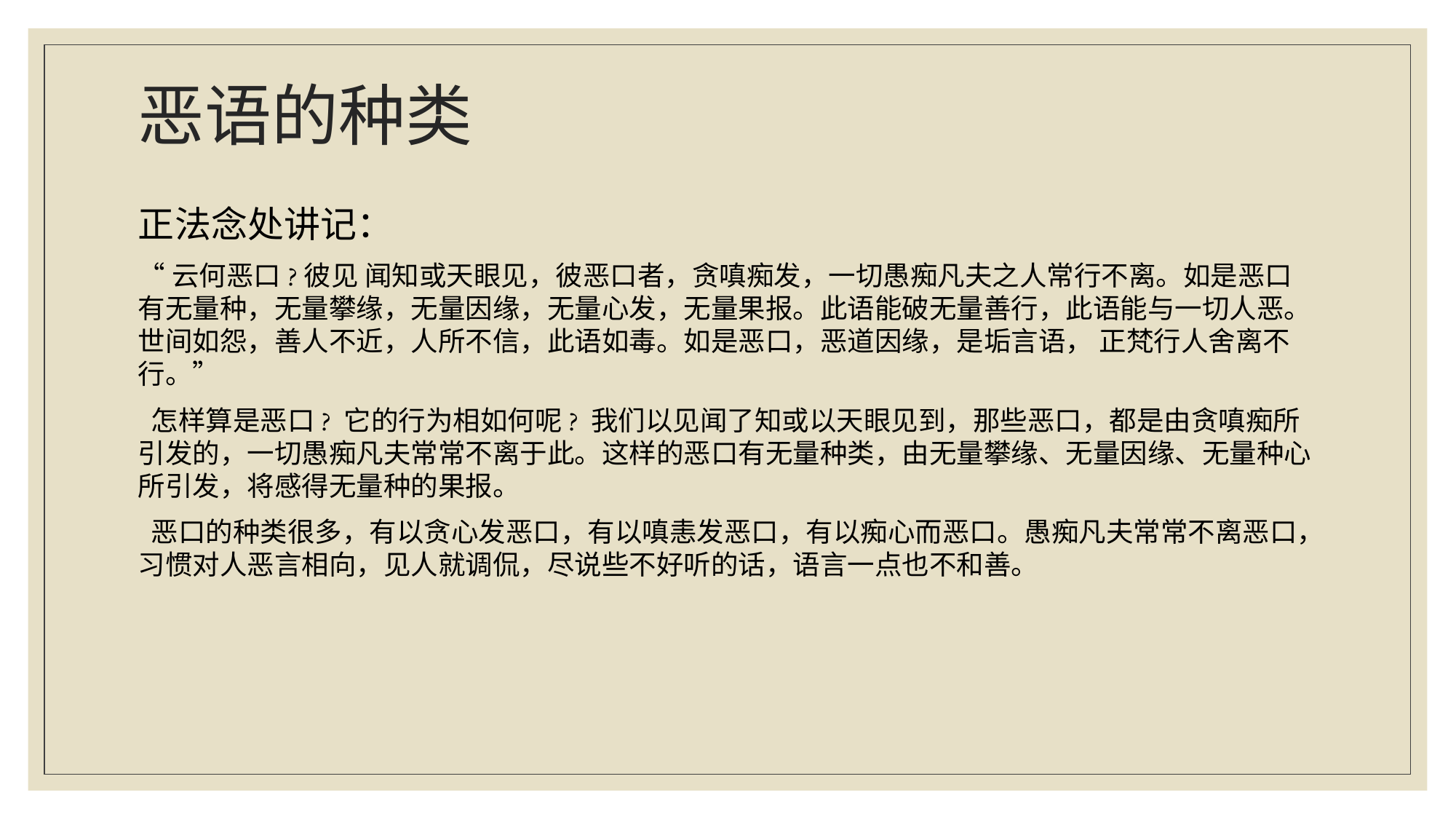

# 恶语的种类
正法念处讲记：
“云何恶口?彼见 闻知或天眼见，彼恶口者，贪嗔痴发，一切愚痴凡夫之人常行不离。如是恶口有无量种，无量攀缘，无量因缘，无量心发，无量果报。此语能破无量善行，此语能与一切人恶。世间如怨，善人不近，人所不信，此语如毒。如是恶口，恶道因缘，是垢言语， 正梵行人舍离不行。”
 怎样算是恶口? 它的行为相如何呢? 我们以见闻了知或以天眼见到，那些恶口，都是由贪嗔痴所引发的，一切愚痴凡夫常常不离于此。这样的恶口有无量种类，由无量攀缘、无量因缘、无量种心所引发，将感得无量种的果报。
 恶口的种类很多，有以贪心发恶口，有以嗔恚发恶口，有以痴心而恶口。愚痴凡夫常常不离恶口，习惯对人恶言相向，见人就调侃，尽说些不好听的话，语言一点也不和善。